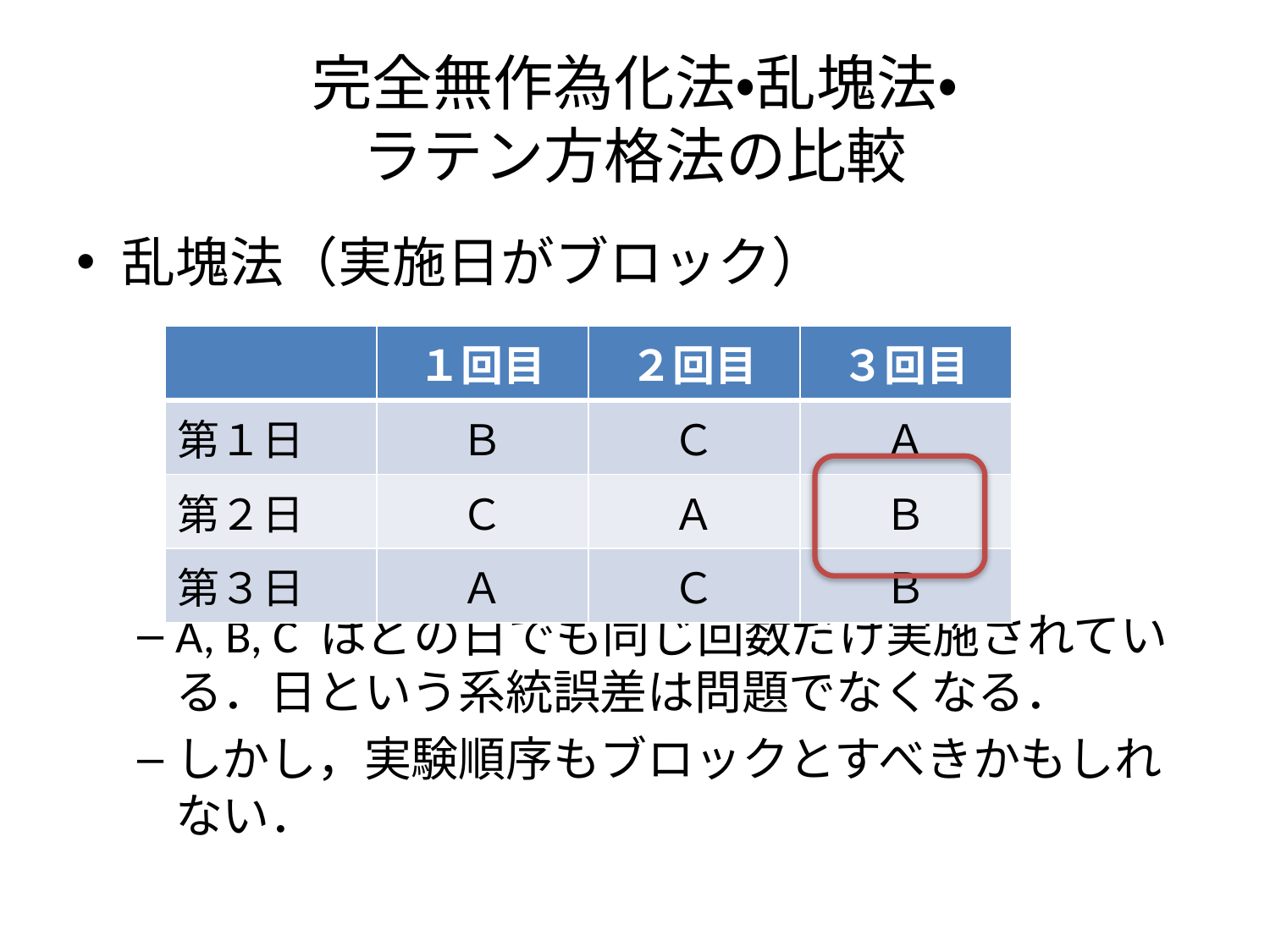

# 完全無作為化法・乱塊法・ ラテン方格法の比較
乱塊法（実施日がブロック）

A, B, C はどの日でも同じ回数だけ実施されている．日という系統誤差は問題でなくなる．
しかし，実験順序もブロックとすべきかもしれない．
|  | １回目 | ２回目 | ３回目 |
| --- | --- | --- | --- |
| 第１日 | Ｂ | Ｃ | Ａ |
| 第２日 | Ｃ | Ａ | Ｂ |
| 第３日 | Ａ | Ｃ | Ｂ |